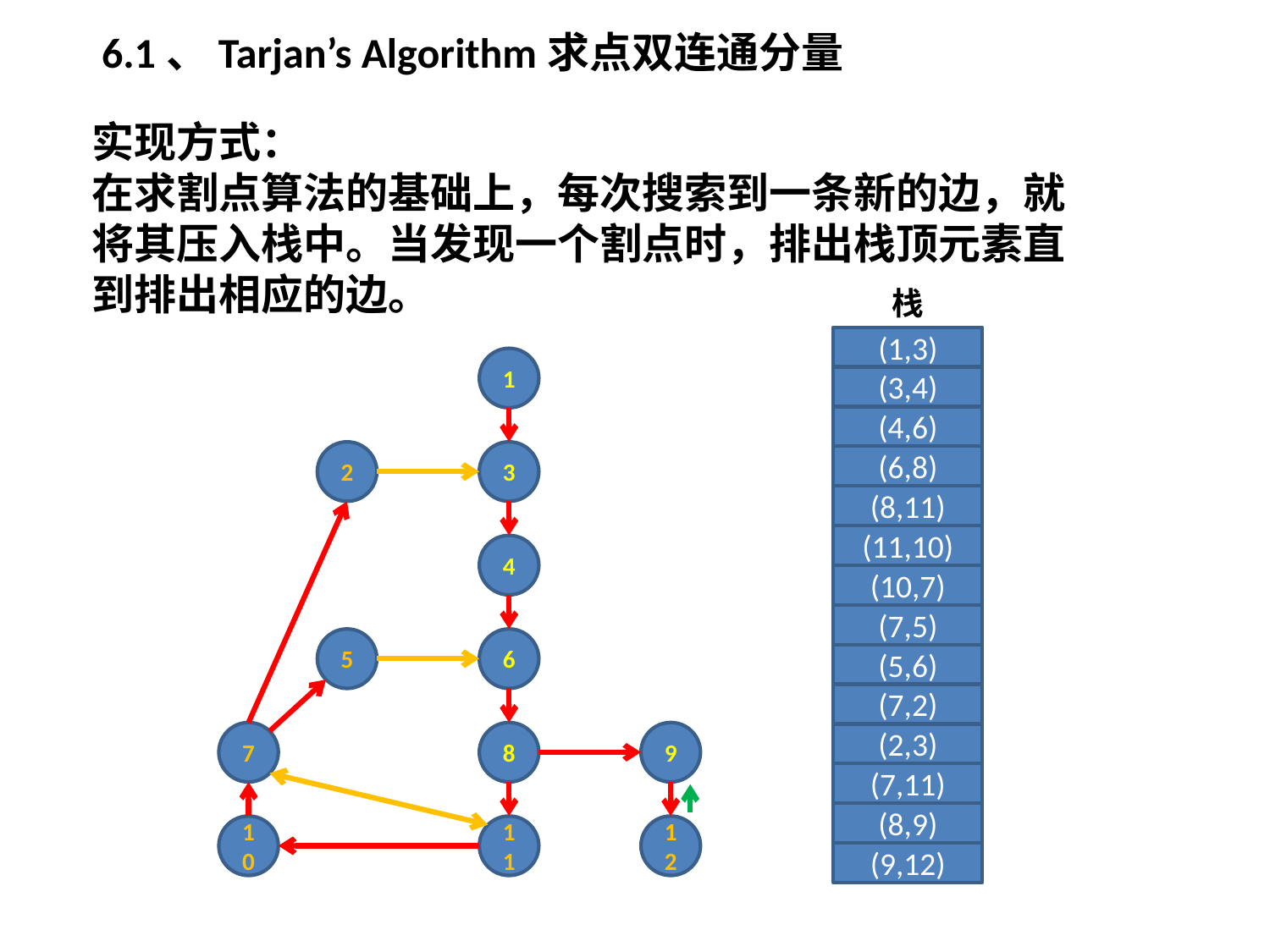

6.1、Tarjan’s Algorithm求点双连通分量
实现方式：
在求割点算法的基础上，每次搜索到一条新的边，就将其压入栈中。当发现一个割点时，排出栈顶元素直到排出相应的边。
栈
(1,3)
1
(3,4)
(4,6)
2
3
(6,8)
(8,11)
(11,10)
4
(10,7)
(7,5)
5
6
(5,6)
(7,2)
7
8
9
(2,3)
(7,11)
(8,9)
10
11
12
(9,12)